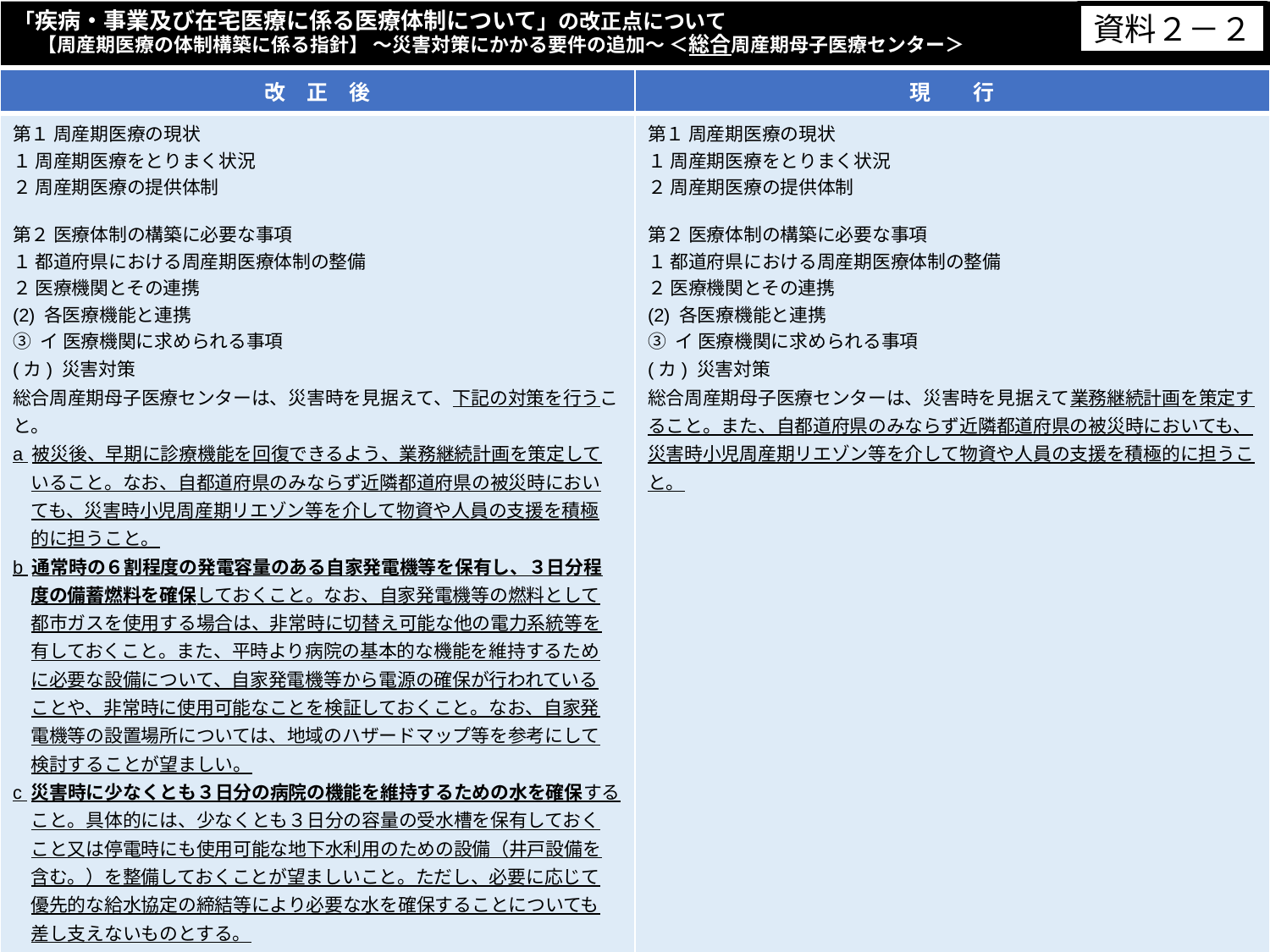

「疾病・事業及び在宅医療に係る医療体制について」の改正点について
　 【周産期医療の体制構築に係る指針】 ～災害対策にかかる要件の追加～ ＜総合周産期母子医療センター＞
資料２－２
| 改　正　後 | 現　　行 |
| --- | --- |
| 第１ 周産期医療の現状 １ 周産期医療をとりまく状況 ２ 周産期医療の提供体制 第２ 医療体制の構築に必要な事項 １ 都道府県における周産期医療体制の整備 ２ 医療機関とその連携 (2) 各医療機能と連携 ③ イ 医療機関に求められる事項 (カ) 災害対策 総合周産期母子医療センターは、災害時を見据えて、下記の対策を行うこと。 a 被災後、早期に診療機能を回復できるよう、業務継続計画を策定して 　いること。なお、自都道府県のみならず近隣都道府県の被災時におい 　ても、災害時小児周産期リエゾン等を介して物資や人員の支援を積極 　的に担うこと。 b 通常時の６割程度の発電容量のある自家発電機等を保有し、３日分程 　度の備蓄燃料を確保しておくこと。なお、自家発電機等の燃料として 　都市ガスを使用する場合は、非常時に切替え可能な他の電力系統等を 　有しておくこと。また、平時より病院の基本的な機能を維持するため 　に必要な設備について、自家発電機等から電源の確保が行われている 　ことや、非常時に使用可能なことを検証しておくこと。なお、自家発 　電機等の設置場所については、地域のハザードマップ等を参考にして 　検討することが望ましい。 c 災害時に少なくとも３日分の病院の機能を維持するための水を確保する 　こと。具体的には、少なくとも３日分の容量の受水槽を保有しておく 　こと又は停電時にも使用可能な地下水利用のための設備（井戸設備を 　含む。）を整備しておくことが望ましいこと。ただし、必要に応じて 　優先的な給水協定の締結等により必要な水を確保することについても 　差し支えないものとする。 ウ （略）～ | 第１ 周産期医療の現状 １ 周産期医療をとりまく状況 ２ 周産期医療の提供体制 第２ 医療体制の構築に必要な事項 １ 都道府県における周産期医療体制の整備 ２ 医療機関とその連携 (2) 各医療機能と連携 ③ イ 医療機関に求められる事項 (カ) 災害対策 総合周産期母子医療センターは、災害時を見据えて業務継続計画を策定すること。また、自都道府県のみならず近隣都道府県の被災時においても、災害時小児周産期リエゾン等を介して物資や人員の支援を積極的に担うこと。 ウ （略）～ |